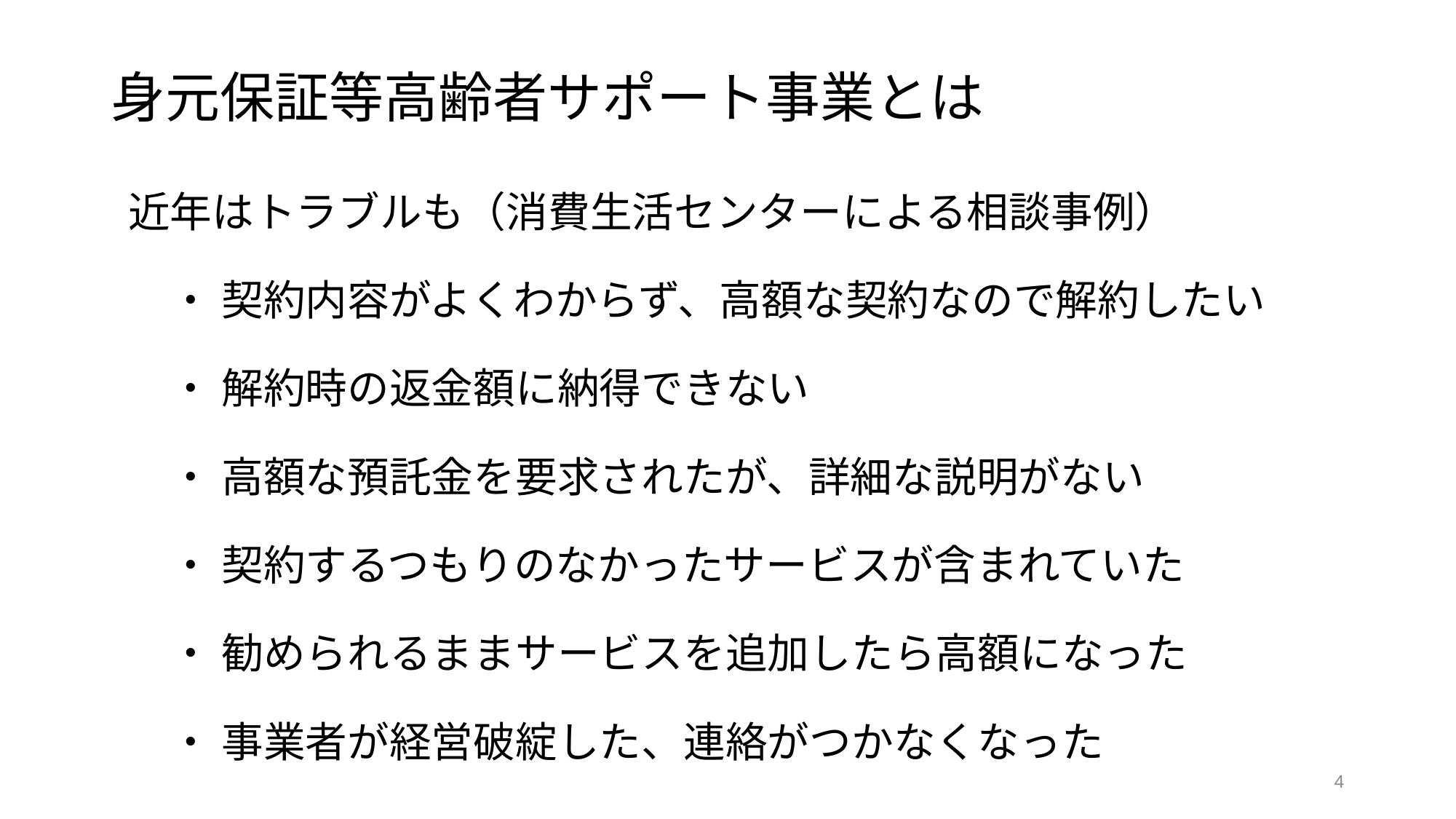

# 身元保証等高齢者サポート事業とは

　近年はトラブルも（消費生活センターによる相談事例）

　　・ 契約内容がよくわからず、高額な契約なので解約したい

　　・ 解約時の返金額に納得できない

　　・ 高額な預託金を要求されたが、詳細な説明がない

　　・ 契約するつもりのなかったサービスが含まれていた

　　・ 勧められるままサービスを追加したら高額になった

　　・ 事業者が経営破綻した、連絡がつかなくなった

4